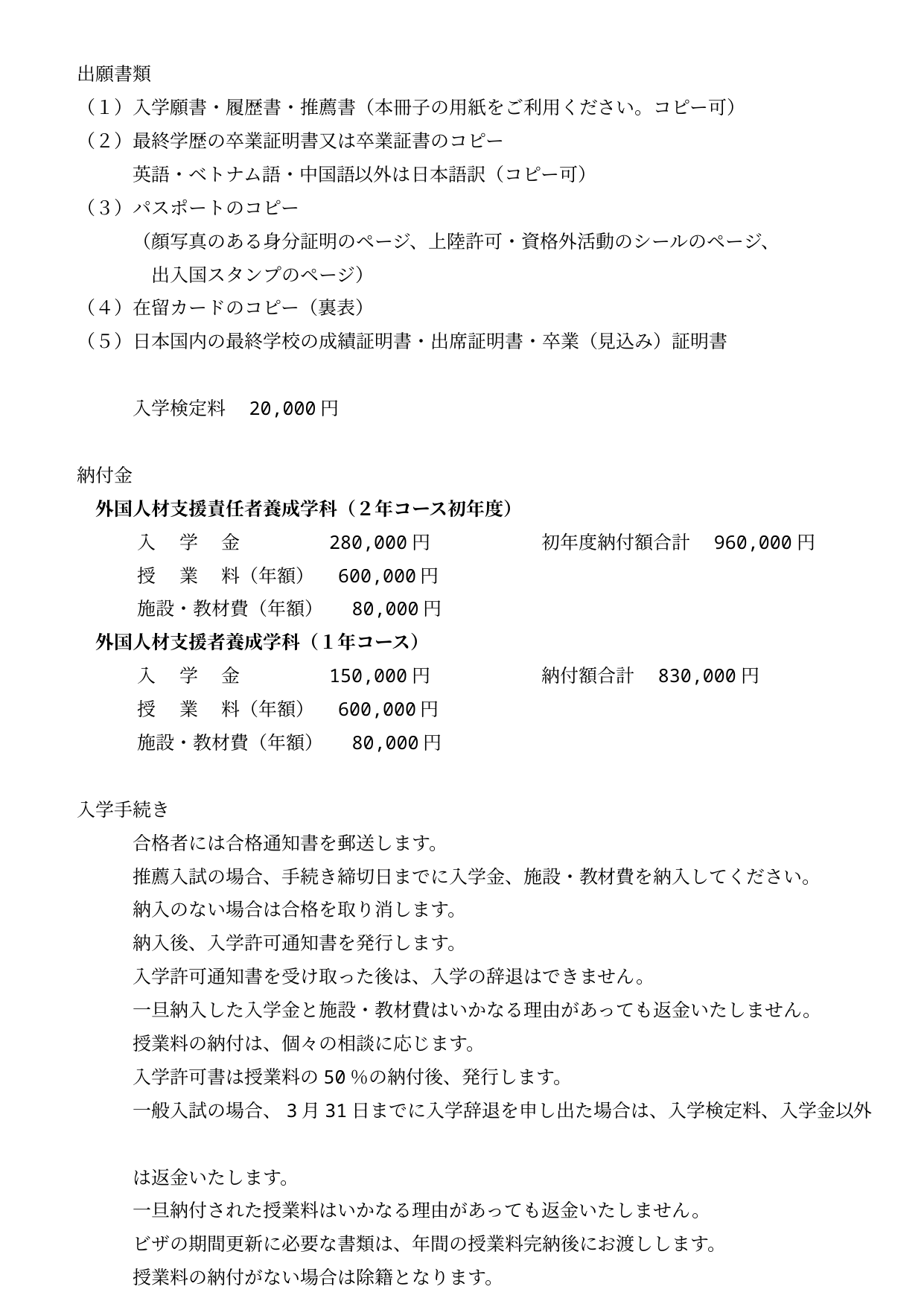

出願書類
（１）入学願書・履歴書・推薦書（本冊子の用紙をご利用ください。コピー可）
（２）最終学歴の卒業証明書又は卒業証書のコピー
　　　英語・ベトナム語・中国語以外は日本語訳（コピー可）
（３）パスポートのコピー
　　　（顔写真のある身分証明のページ、上陸許可・資格外活動のシールのページ、
　　　　出入国スタンプのページ）
（４）在留カードのコピー（裏表）
（５）日本国内の最終学校の成績証明書・出席証明書・卒業（見込み）証明書

　　　入学検定料　20,000円

納付金
　外国人材支援責任者養成学科（２年コース初年度）
　　 　入 　学　 金　　　　  280,000円　　　　　　初年度納付額合計　960,000円
　 　　授 　業 　料（年額）　600,000円
　 　　施設・教材費（年額）　 80,000円
　外国人材支援者養成学科（１年コース）
　 　　入　 学 　金　　　　  150,000円　　　　　　納付額合計　830,000円
　 　　授　 業 　料（年額）　600,000円
　 　　施設・教材費（年額）　 80,000円

入学手続き
　　　合格者には合格通知書を郵送します。
　　　推薦入試の場合、手続き締切日までに入学金、施設・教材費を納入してください。
　　　納入のない場合は合格を取り消します。
　　　納入後、入学許可通知書を発行します。
　　　入学許可通知書を受け取った後は、入学の辞退はできません。
　　　一旦納入した入学金と施設・教材費はいかなる理由があっても返金いたしません。
　　　授業料の納付は、個々の相談に応じます。
　　　入学許可書は授業料の50％の納付後、発行します。
　　　一般入試の場合、3月31日までに入学辞退を申し出た場合は、入学検定料、入学金以外
　　　は返金いたします。
　　　一旦納付された授業料はいかなる理由があっても返金いたしません。
　　　ビザの期間更新に必要な書類は、年間の授業料完納後にお渡しします。
　　　授業料の納付がない場合は除籍となります。